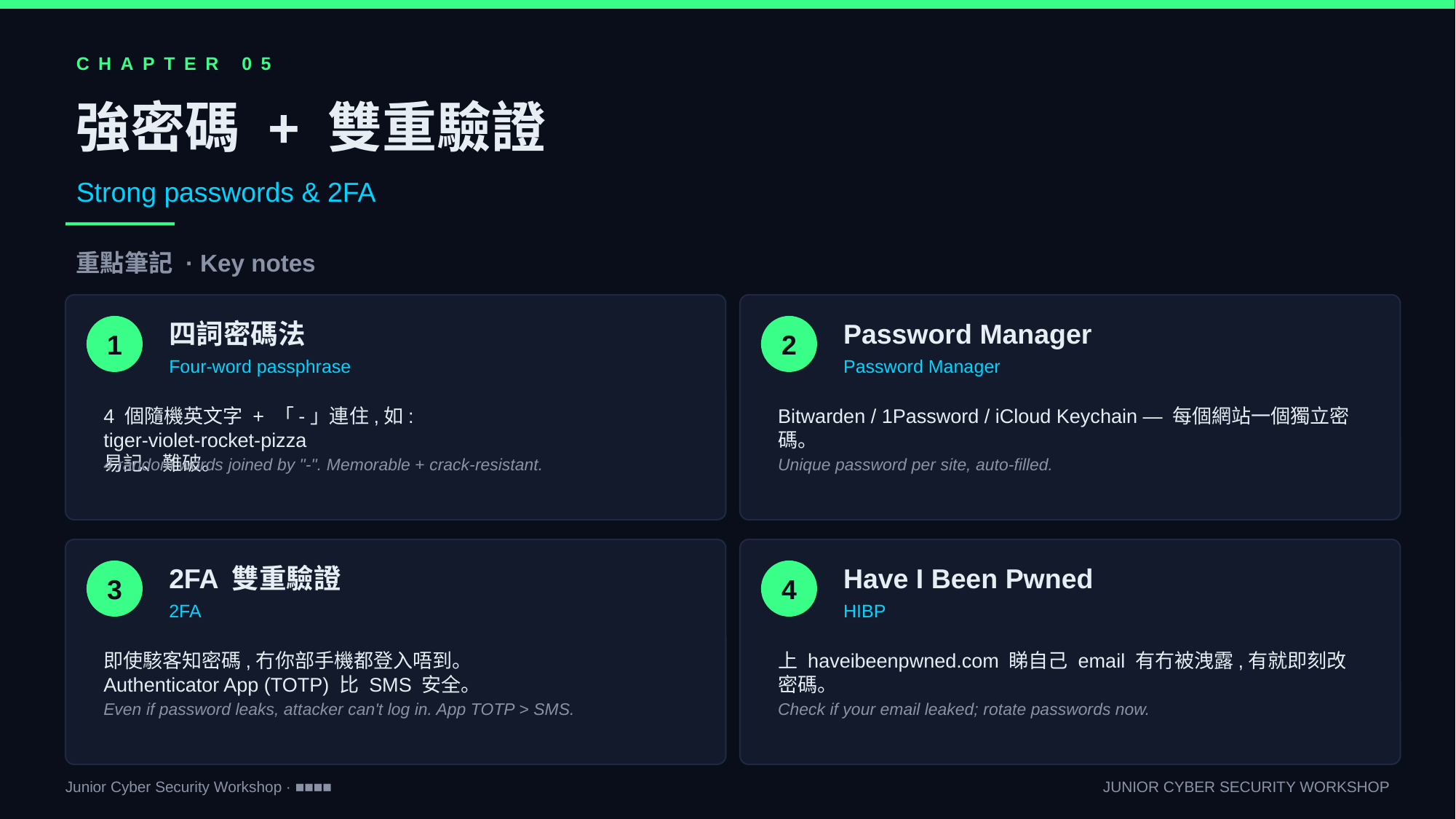

CHAPTER 05
強密碼 + 雙重驗證
Strong passwords & 2FA

重點筆記 · Key notes

四詞密碼法
Password Manager

1

2
Four-word passphrase
Password Manager
4 個隨機英文字 + 「-」連住,如:
tiger-violet-rocket-pizza
易記、難破。
Bitwarden / 1Password / iCloud Keychain — 每個網站一個獨立密碼。
4 random words joined by "-". Memorable + crack-resistant.
Unique password per site, auto-filled.

2FA 雙重驗證
Have I Been Pwned

3

4
2FA
HIBP
即使駭客知密碼,冇你部手機都登入唔到。
Authenticator App (TOTP) 比 SMS 安全。
上 haveibeenpwned.com 睇自己 email 有冇被洩露,有就即刻改密碼。
Even if password leaks, attacker can't log in. App TOTP > SMS.
Check if your email leaked; rotate passwords now.